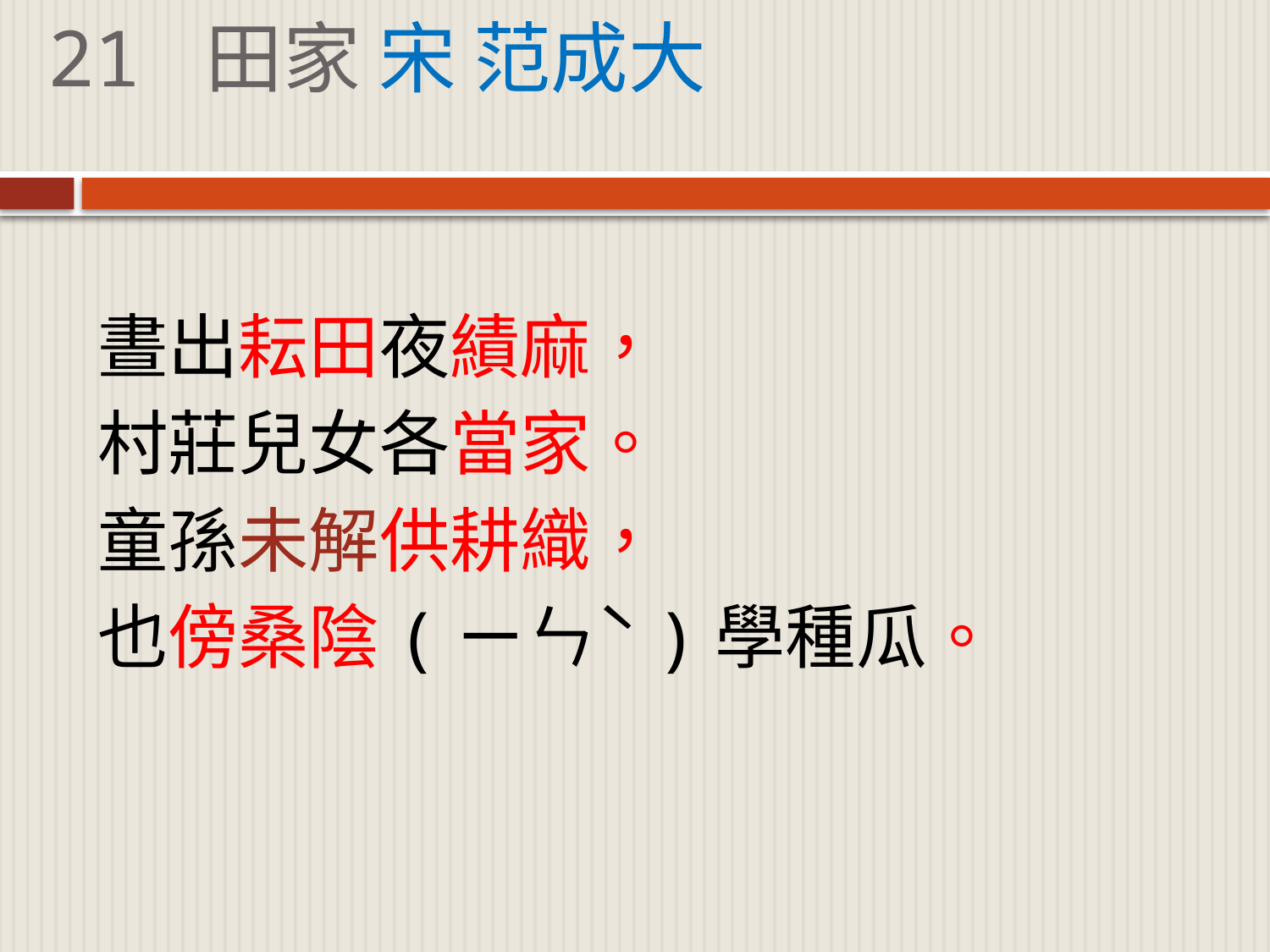

# 21 田家 宋 范成大

晝出耘田夜績麻，
村莊兒女各當家。
童孫未解供耕織，
也傍桑陰(ㄧㄣˋ)學種瓜。